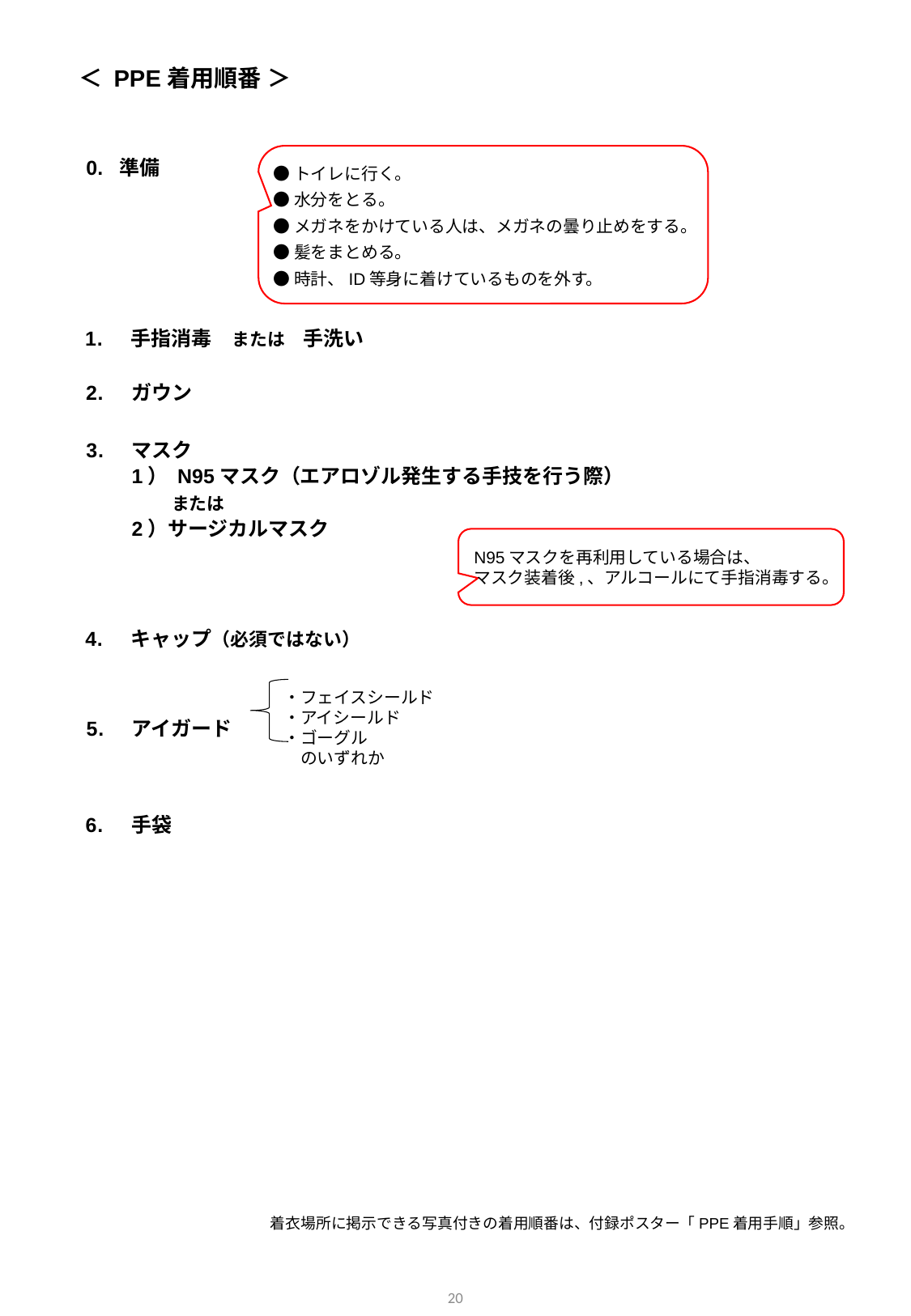

＜ PPE着用順番 ＞

●トイレに行く。
●水分をとる。
●メガネをかけている人は、メガネの曇り止めをする。
●髪をまとめる。
●時計、ID等身に着けているものを外す。
0.  準備
手指消毒　または　手洗い
ガウン
マスク
　　1） N95マスク（エアロゾル発生する手技を行う際）
　 　　　または
　　2）サージカルマスク
N95マスクを再利用している場合は、
マスク装着後,、アルコールにて手指消毒する。
キャップ（必須ではない）

・フェイスシールド
・アイシールド
・ゴーグル
　のいずれか
アイガード
手袋
着衣場所に掲示できる写真付きの着用順番は、付録ポスター「PPE着用手順」参照。
20